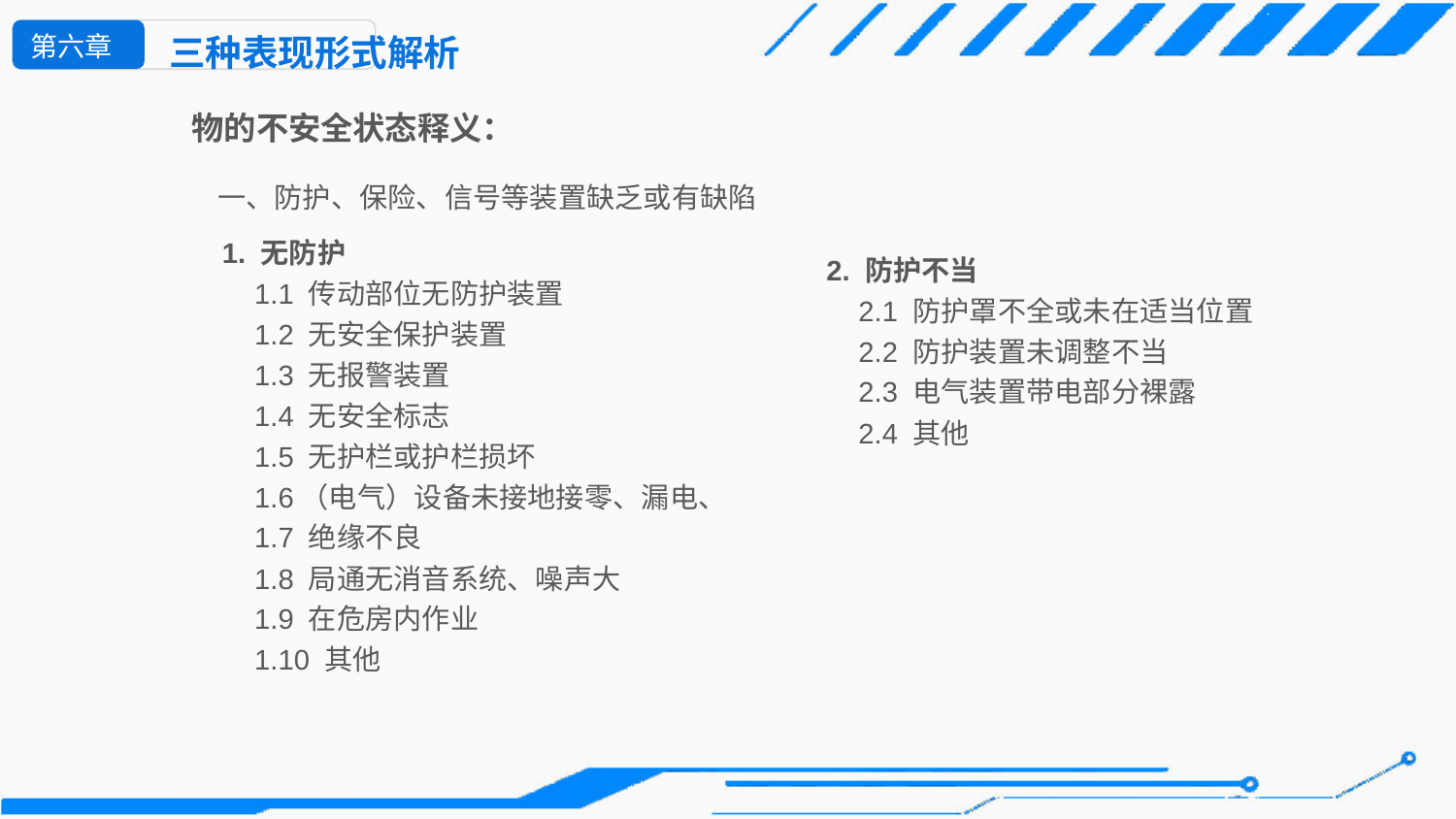

第六章
三种表现形式解析
物的不安全状态释义：
 一、防护、保险、信号等装置缺乏或有缺陷
 1. 无防护
     1.1 传动部位无防护装置
     1.2 无安全保护装置
     1.3 无报警装置
     1.4 无安全标志
     1.5 无护栏或护栏损坏
     1.6（电气）设备未接地接零、漏电、
     1.7 绝缘不良
     1.8 局通无消音系统、噪声大
     1.9 在危房内作业
     1.10 其他
2. 防护不当
    2.1 防护罩不全或未在适当位置
    2.2 防护装置未调整不当
    2.3 电气装置带电部分裸露
    2.4 其他